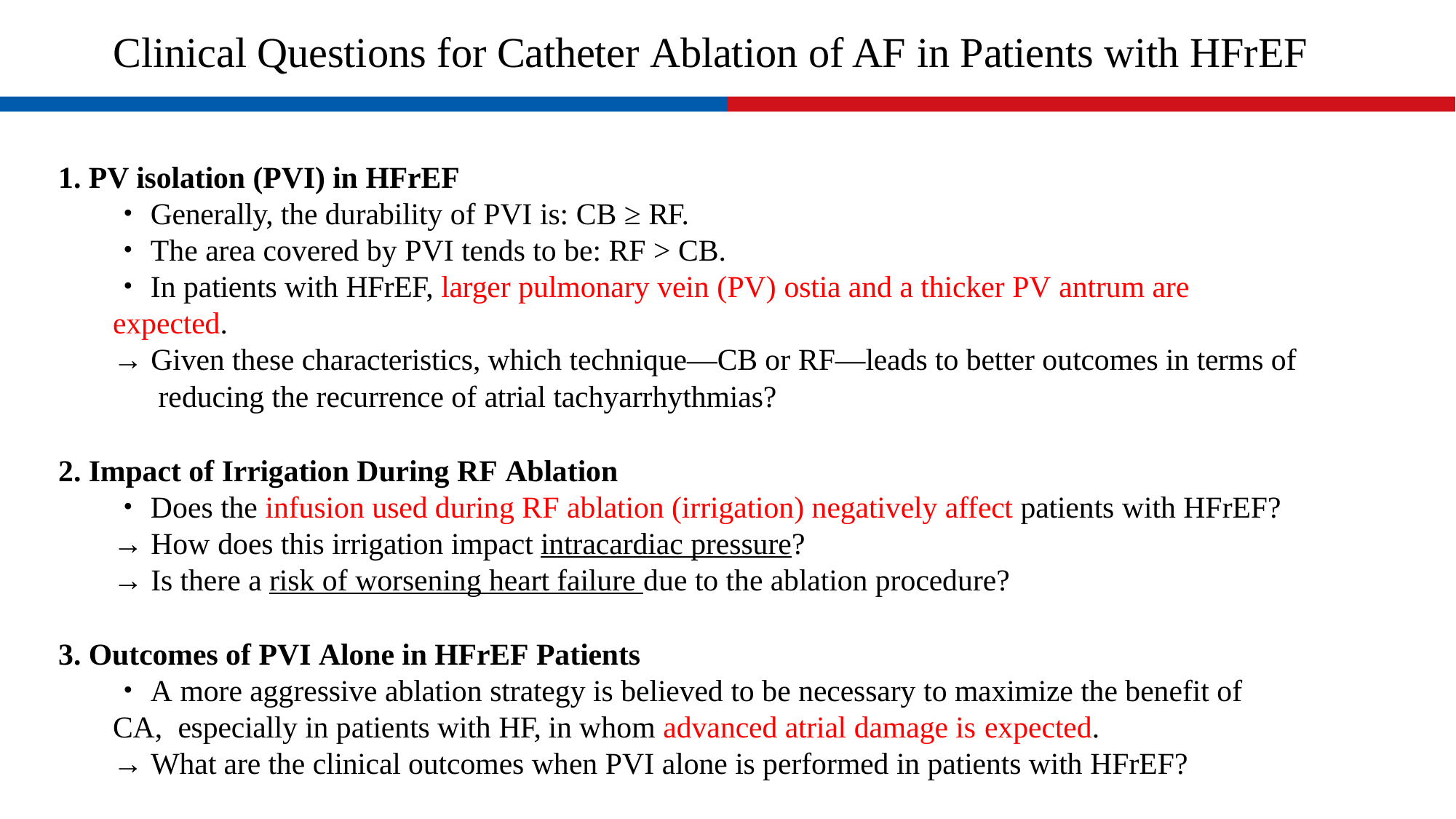

# Clinical Questions for Catheter Ablation of AF in Patients with HFrEF

PV isolation (PVI) in HFrEF
・Generally, the durability of PVI is: CB ≥ RF.
・The area covered by PVI tends to be: RF > CB.
・In patients with HFrEF, larger pulmonary vein (PV) ostia and a thicker PV antrum are expected.
→ Given these characteristics, which technique—CB or RF—leads to better outcomes in terms of  reducing the recurrence of atrial tachyarrhythmias?

Impact of Irrigation During RF Ablation
・Does the infusion used during RF ablation (irrigation) negatively affect patients with HFrEF?
→ How does this irrigation impact intracardiac pressure?
→ Is there a risk of worsening heart failure due to the ablation procedure?

Outcomes of PVI Alone in HFrEF Patients
・A more aggressive ablation strategy is believed to be necessary to maximize the benefit of CA,  especially in patients with HF, in whom advanced atrial damage is expected.
→ What are the clinical outcomes when PVI alone is performed in patients with HFrEF?